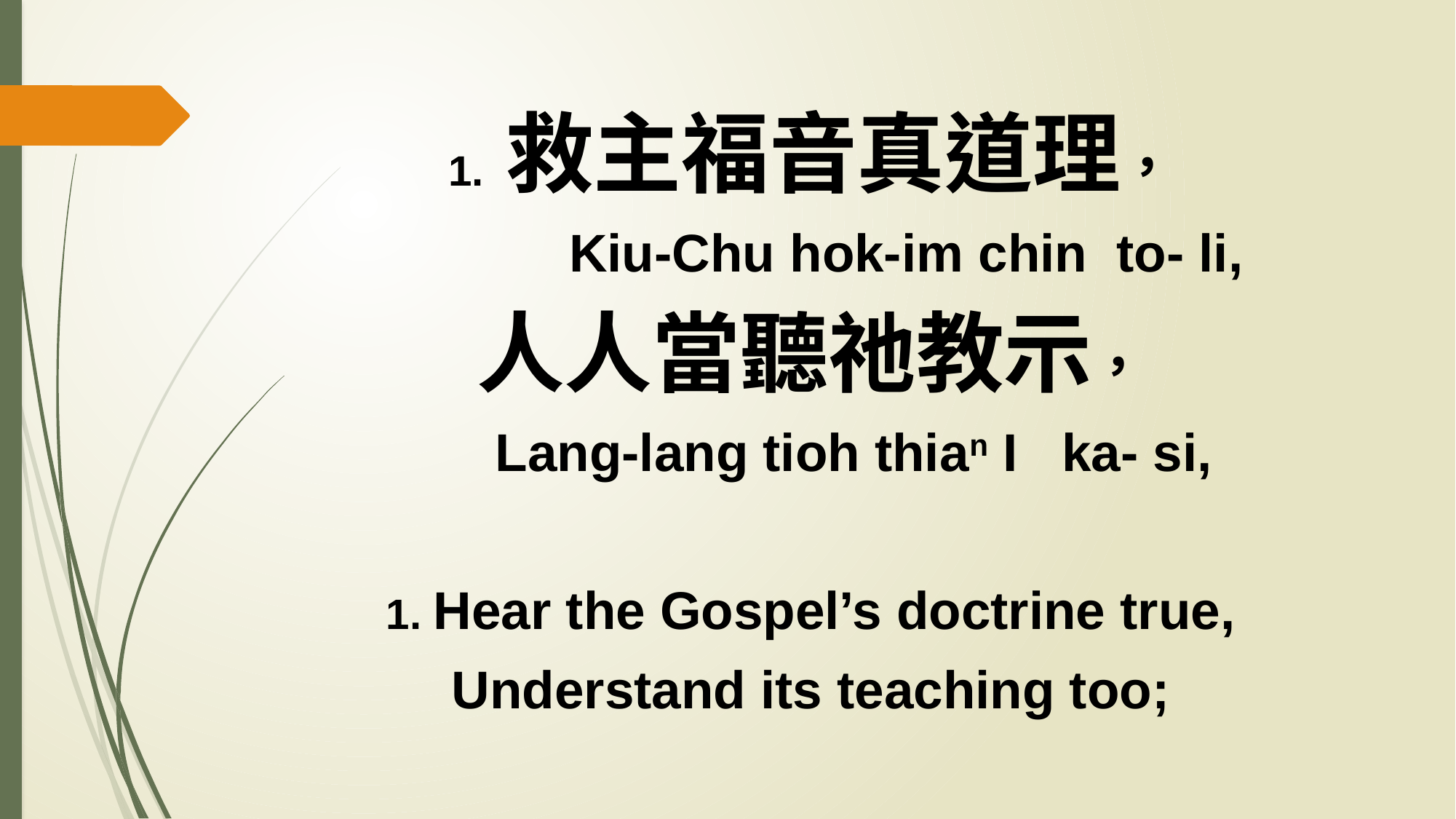

1. 救主福音真道理，
                     Kiu-Chu hok-im chin  to- li,
人人當聽祂教示，
                Lang-lang tioh thian I   ka- si,

1. Hear the Gospel’s doctrine true,
Understand its teaching too;